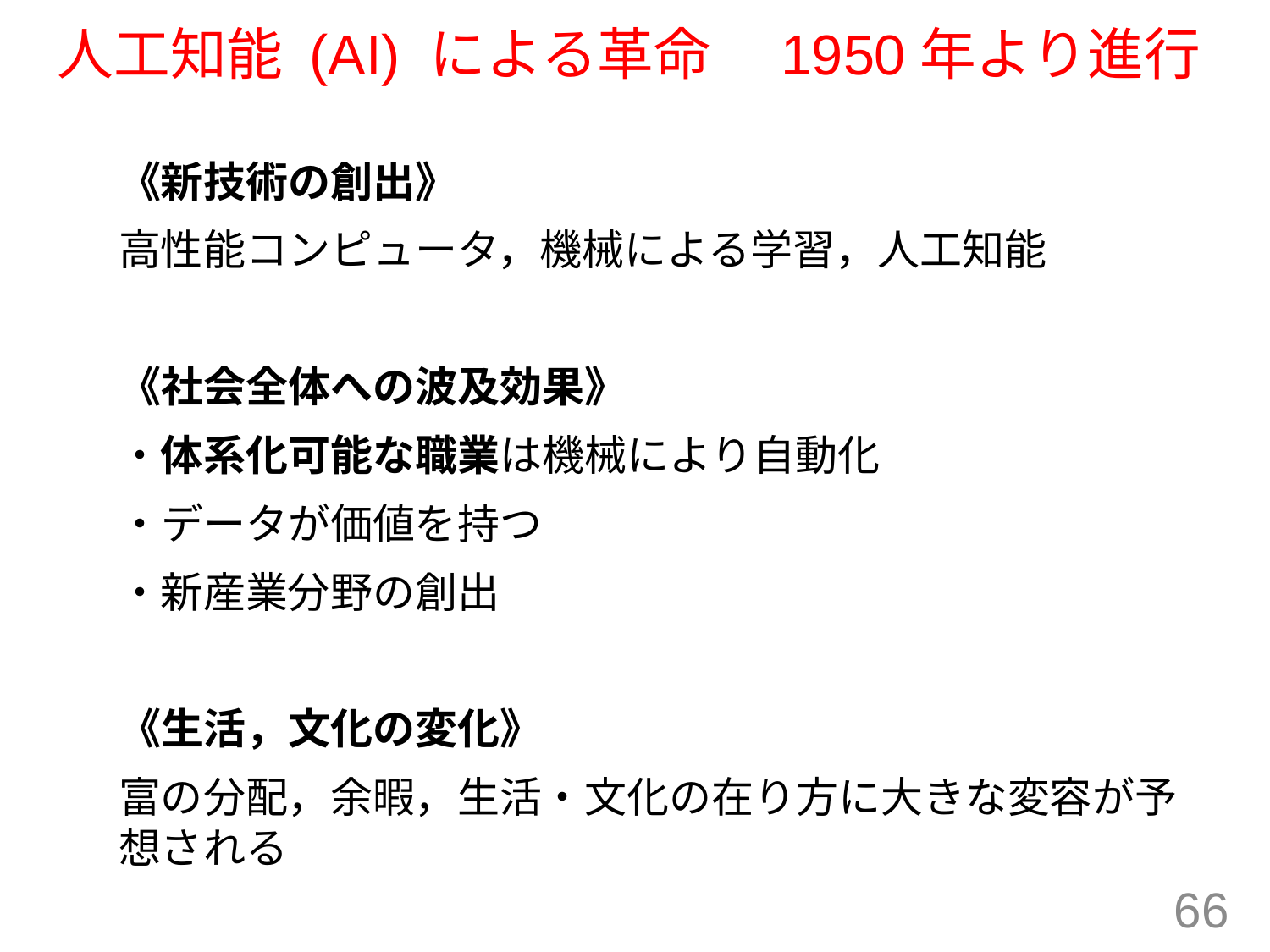

# 人工知能 (AI) による革命　1950年より進行
《新技術の創出》
高性能コンピュータ，機械による学習，人工知能

《社会全体への波及効果》
・体系化可能な職業は機械により自動化
・データが価値を持つ
・新産業分野の創出

《生活，文化の変化》
富の分配，余暇，生活・文化の在り方に大きな変容が予想される
66